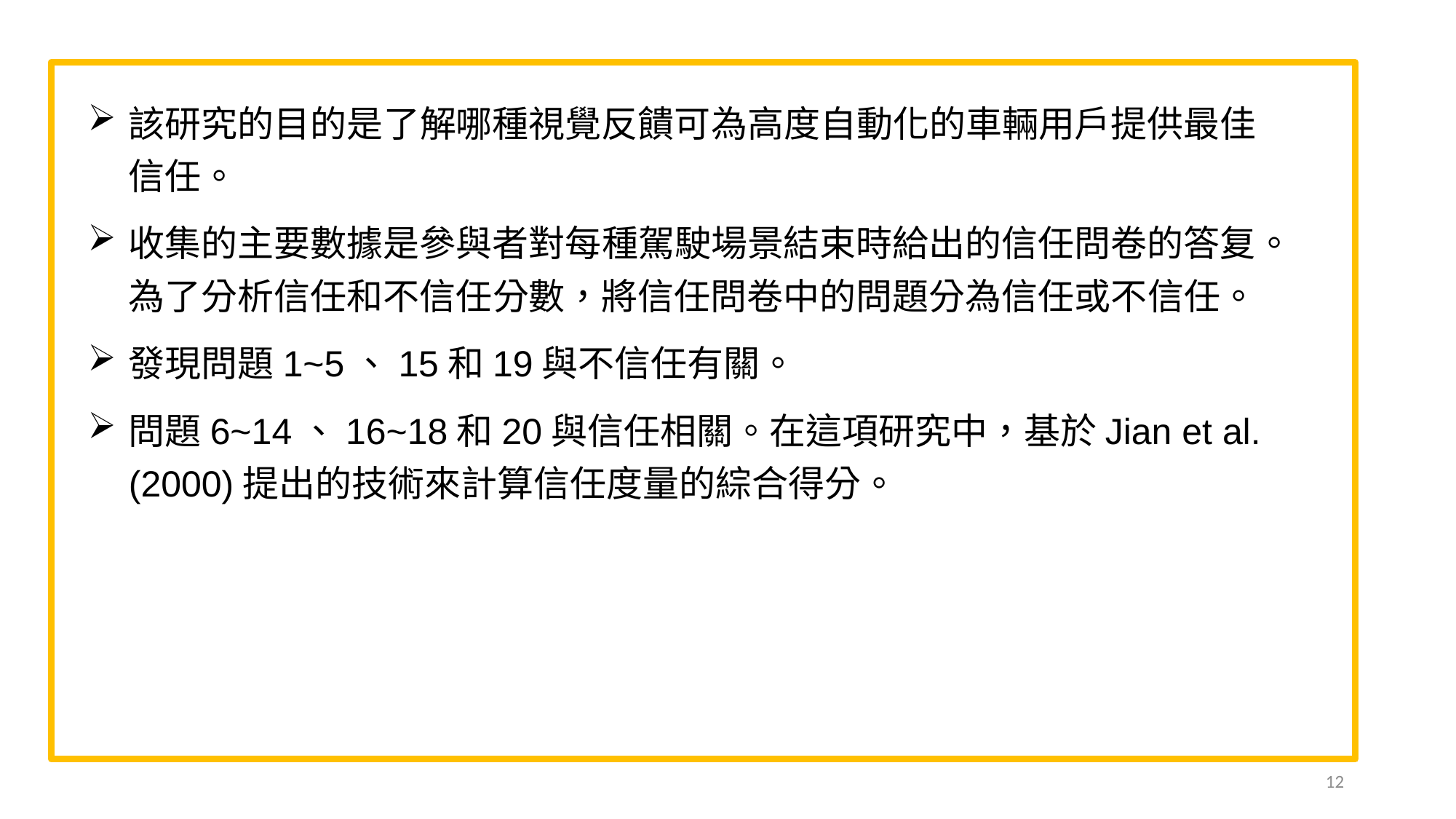

該研究的目的是了解哪種視覺反饋可為高度自動化的車輛用戶提供最佳信任。
收集的主要數據是參與者對每種駕駛場景結束時給出的信任問卷的答复。為了分析信任和不信任分數，將信任問卷中的問題分為信任或不信任。
發現問題1~5、15和19與不信任有關。
問題6~14、16~18和20與信任相關。在這項研究中，基於Jian et al. (2000)提出的技術來計算信任度量的綜合得分。

12